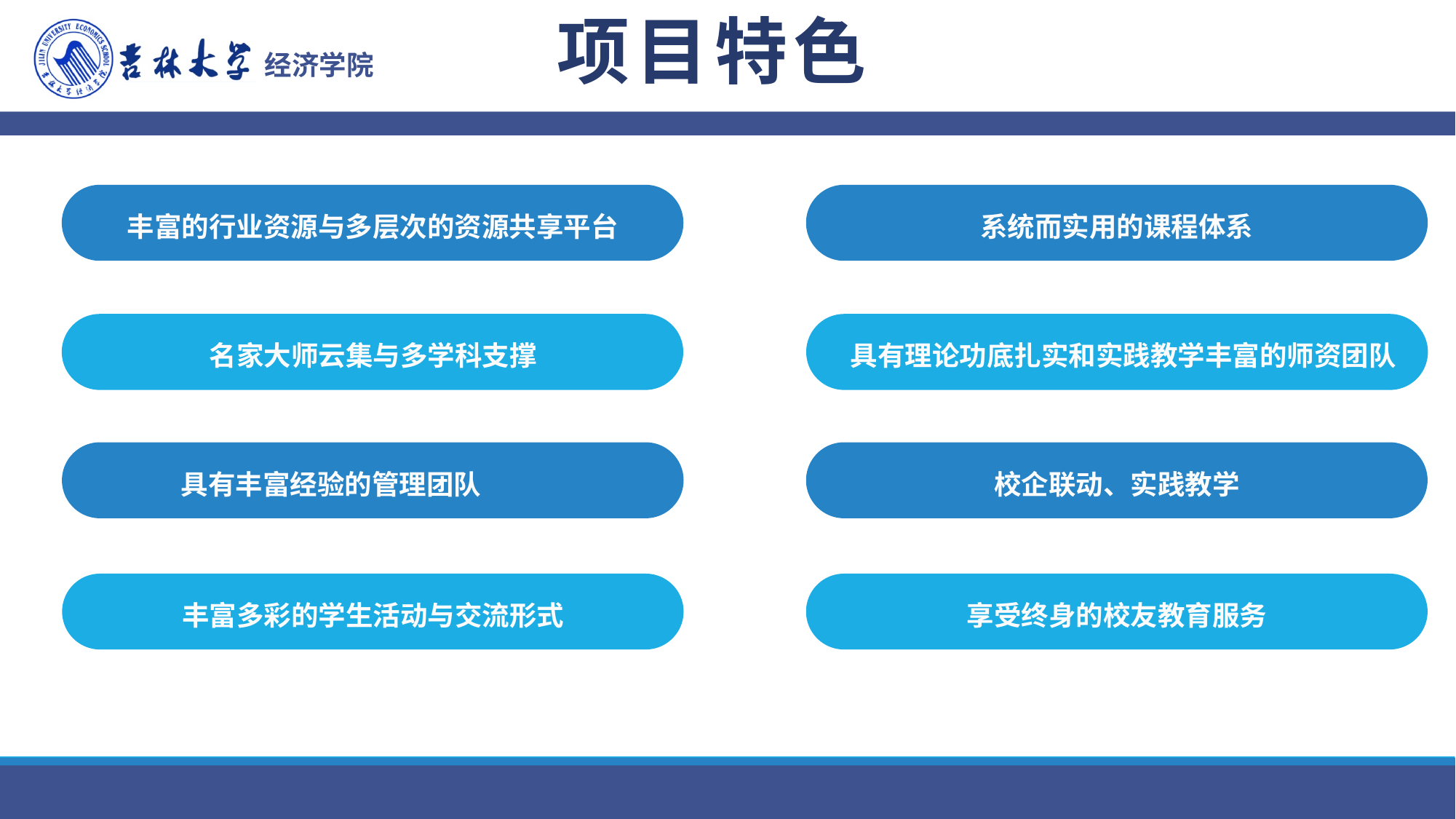

项目特色

丰富的行业资源与多层次的资源共享平台

系统而实用的课程体系

名家大师云集与多学科支撑

具有理论功底扎实和实践教学丰富的师资团队
                具有丰富经验的管理团队

校企联动、实践教学

丰富多彩的学生活动与交流形式

享受终身的校友教育服务